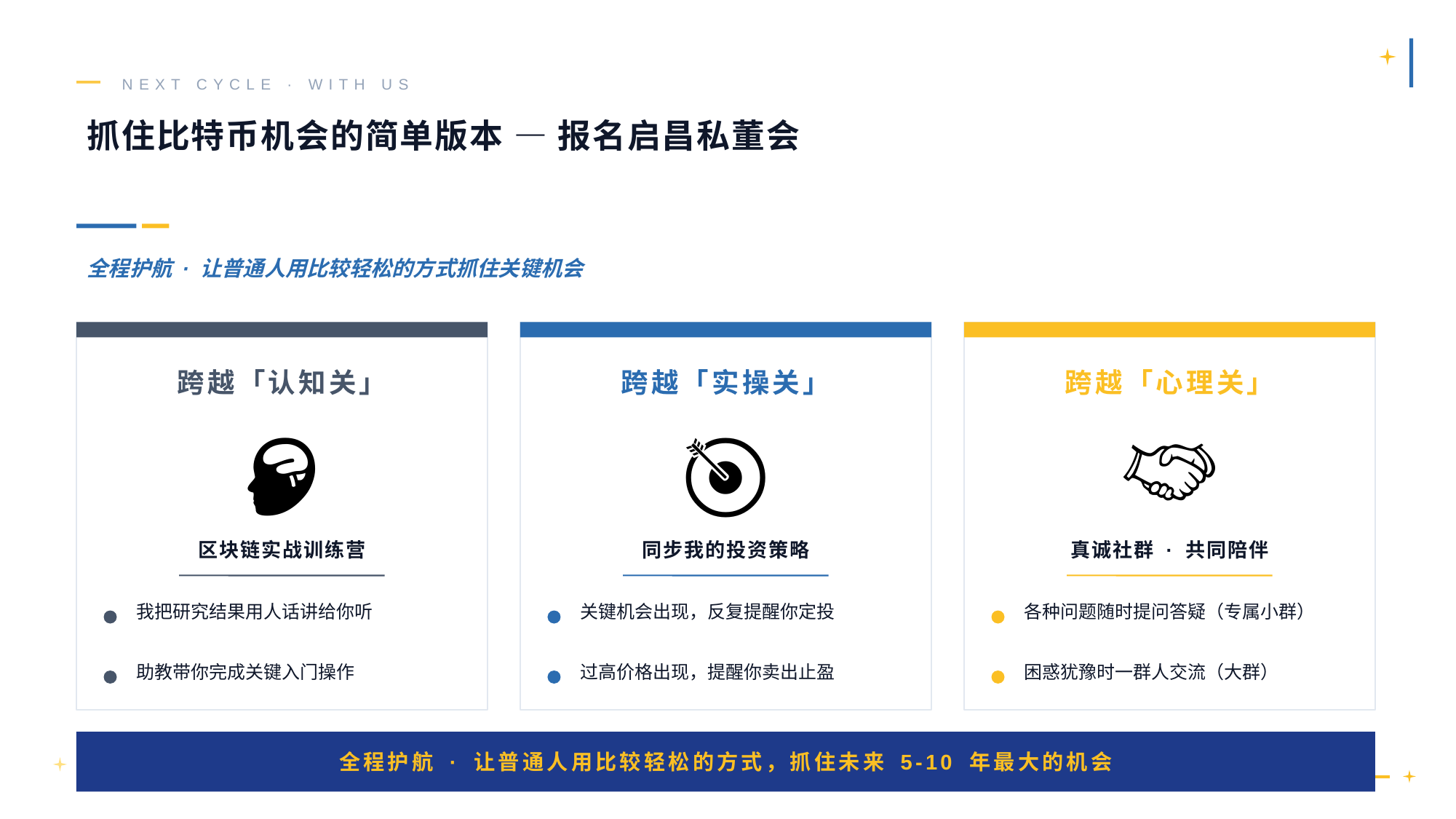

NEXT CYCLE · WITH US

抓住比特币机会的简单版本 — 报名启昌私董会

全程护航 · 让普通人用比较轻松的方式抓住关键机会

跨越「认知关」
跨越「实操关」
跨越「心理关」
🧠
🎯
🤝
区块链实战训练营
同步我的投资策略
真诚社群 · 共同陪伴

我把研究结果用人话讲给你听
关键机会出现，反复提醒你定投
各种问题随时提问答疑（专属小群）

助教带你完成关键入门操作
过高价格出现，提醒你卖出止盈
困惑犹豫时一群人交流（大群）

全程护航 · 让普通人用比较轻松的方式，抓住未来 5-10 年最大的机会